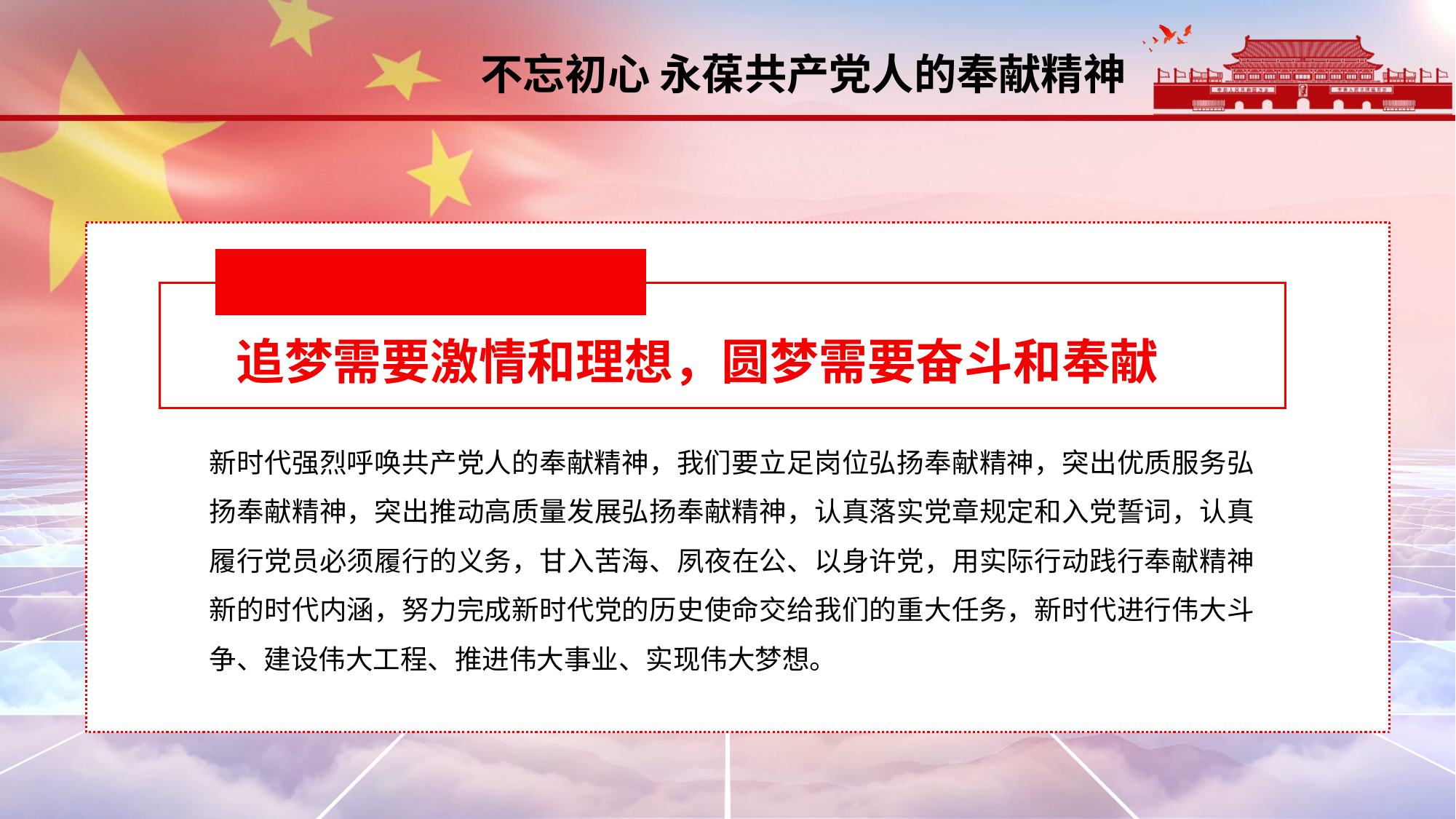

追梦需要激情和理想，圆梦需要奋斗和奉献
新时代强烈呼唤共产党人的奉献精神，我们要立足岗位弘扬奉献精神，突出优质服务弘扬奉献精神，突出推动高质量发展弘扬奉献精神，认真落实党章规定和入党誓词，认真履行党员必须履行的义务，甘入苦海、夙夜在公、以身许党，用实际行动践行奉献精神新的时代内涵，努力完成新时代党的历史使命交给我们的重大任务，新时代进行伟大斗争、建设伟大工程、推进伟大事业、实现伟大梦想。